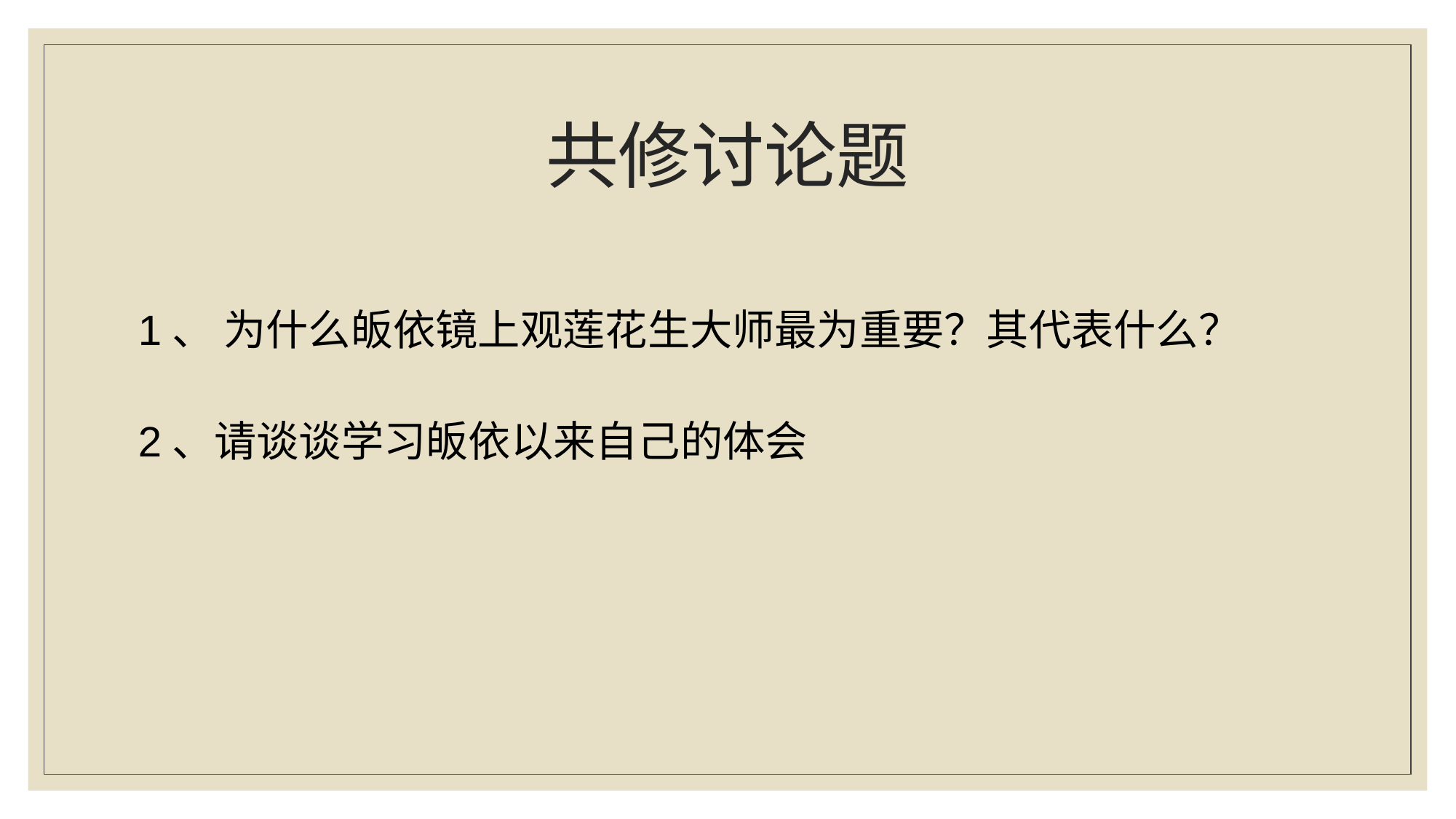

# 共修讨论题

1、 为什么皈依镜上观莲花生大师最为重要？其代表什么？

2、请谈谈学习皈依以来自己的体会